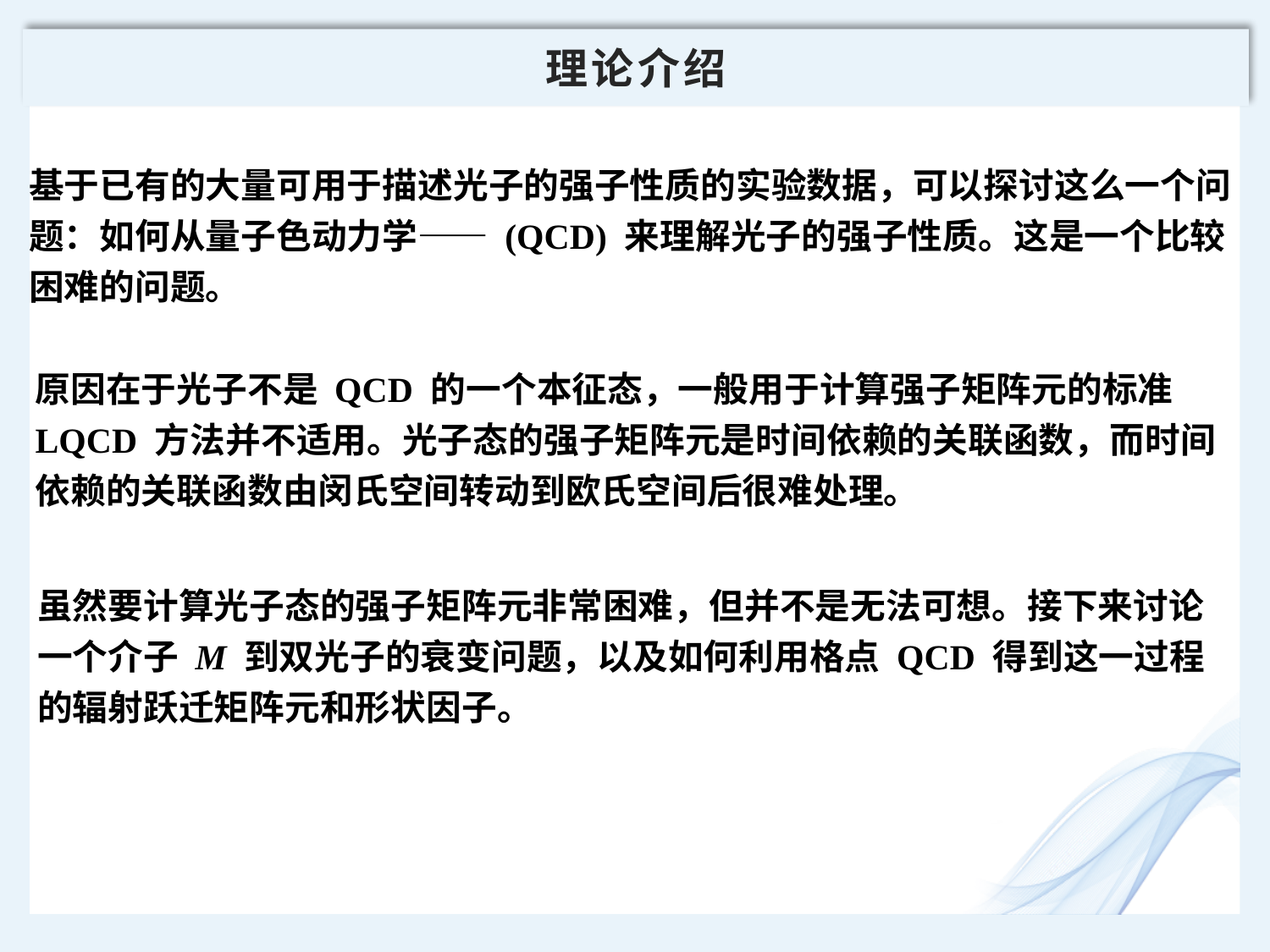

# 理论介绍
基于已有的大量可用于描述光子的强子性质的实验数据，可以探讨这么一个问题：如何从量子色动力学―― (QCD) 来理解光子的强子性质。这是一个比较困难的问题。
原因在于光子不是 QCD 的一个本征态，一般用于计算强子矩阵元的标准 LQCD 方法并不适用。光子态的强子矩阵元是时间依赖的关联函数，而时间依赖的关联函数由闵氏空间转动到欧氏空间后很难处理。
虽然要计算光子态的强子矩阵元非常困难，但并不是无法可想。接下来讨论一个介子 M 到双光子的衰变问题，以及如何利用格点 QCD 得到这一过程的辐射跃迁矩阵元和形状因子。